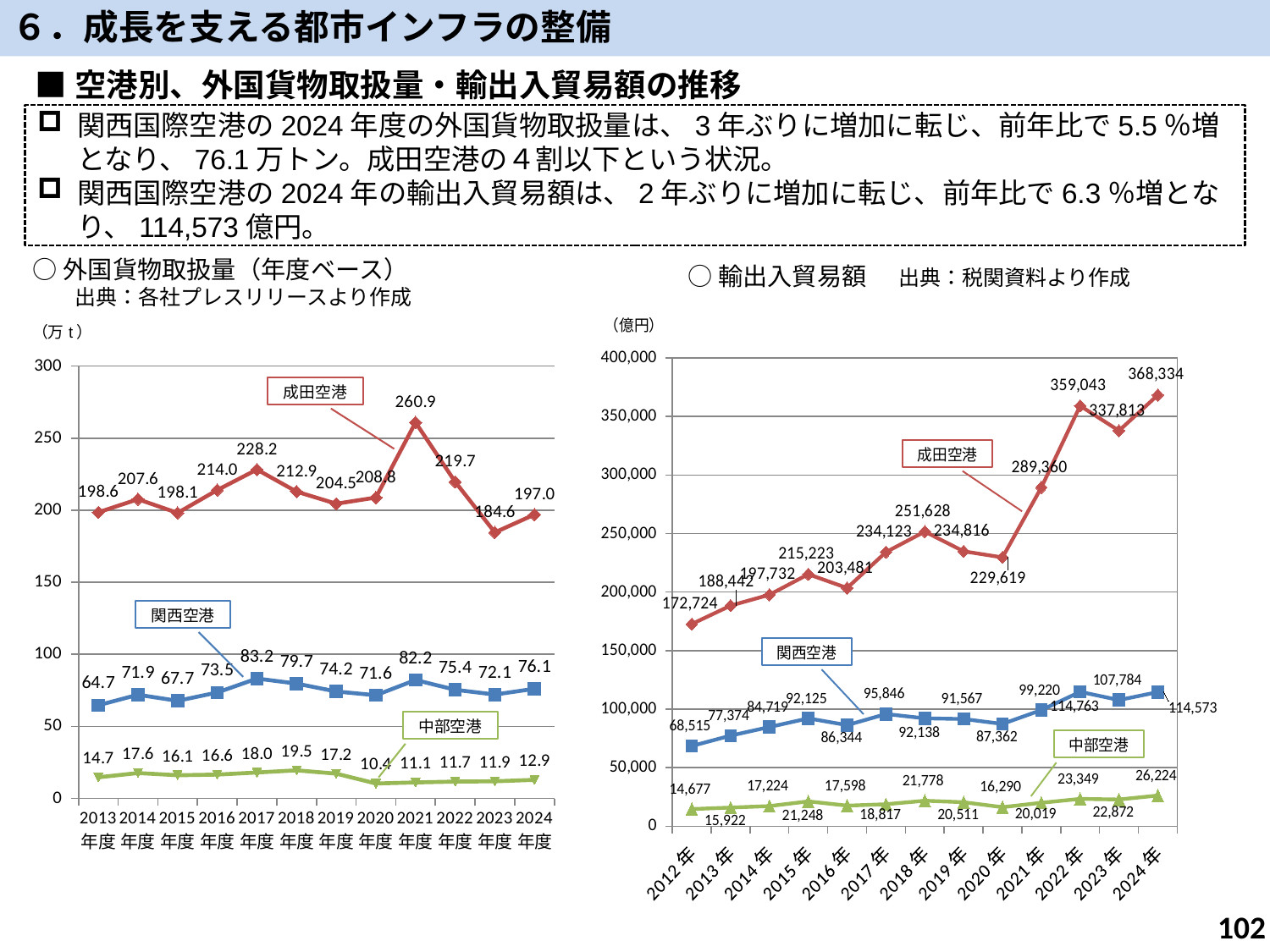

６．成長を支える都市インフラの整備
■空港別、外国貨物取扱量・輸出入貿易額の推移
関西国際空港の2024年度の外国貨物取扱量は、3年ぶりに増加に転じ、前年比で5.5％増となり、76.1万トン。成田空港の４割以下という状況。
関西国際空港の2024年の輸出入貿易額は、2年ぶりに増加に転じ、前年比で6.3％増となり、114,573億円。
○外国貨物取扱量（年度ベース）
　　出典：各社プレスリリースより作成
○輸出入貿易額　出典：税関資料より作成

### Chart

| Category | 関空 | 成田 | 中部 |
|---|---|---|---|
| 2013年度 | 64.6755 | 198.5637 | 14.6923 |
| 2014年度 | 71.9451 | 207.626 | 17.6142 |
| 2015年度 | 67.7179 | 198.139 | 16.1152 |
| 2016年度 | 73.5238 | 214.0075 | 16.5615 |
| 2017年度 | 83.2 | 228.2 | 18.0 |
| 2018年度 | 79.7 | 212.9 | 19.5 |
| 2019年度 | 74.2 | 204.5 | 17.2 |
| 2020年度 | 71.6 | 208.8 | 10.4 |
| 2021年度 | 82.2 | 260.9 | 11.1 |
| 2022年度 | 75.4 | 219.7 | 11.7 |
| 2023年度 | 72.1 | 184.6 | 11.9 |
| 2024年度 | 76.1 | 197.0 | 12.9 |

### Chart

| Category | 関西国際空港 | 中部国際空港 | 成田国際空港 |
|---|---|---|---|
| 2012年 | 68515.31 | 14677.0 | 172724.0 |
| 2013年 | 77374.02 | 15922.0 | 188442.0 |
| 2014年 | 84718.89 | 17223.59333 | 197732.0 |
| 2015年 | 92124.75 | 21247.50634 | 215223.0 |
| 2016年 | 86343.86 | 17598.224840000003 | 203481.0 |
| 2017年 | 95845.65 | 18817.31155 | 234123.0 |
| 2018年 | 92138.09 | 21778.275120000002 | 251628.0 |
| 2019年 | 91566.86 | 20510.71198 | 234816.0 |
| 2020年 | 87362.31 | 16290.18903 | 229618.72546999998 |
| 2021年 | 99220.49 | 20019.49915 | 289360.41666 |
| 2022年 | 114763.0 | 23349.0 | 359043.0 |
| 2023年 | 107784.0 | 22872.0 | 337813.0 |
| 2024年 | 114573.06 | 26224.316890000002 | 368334.31586 |
102